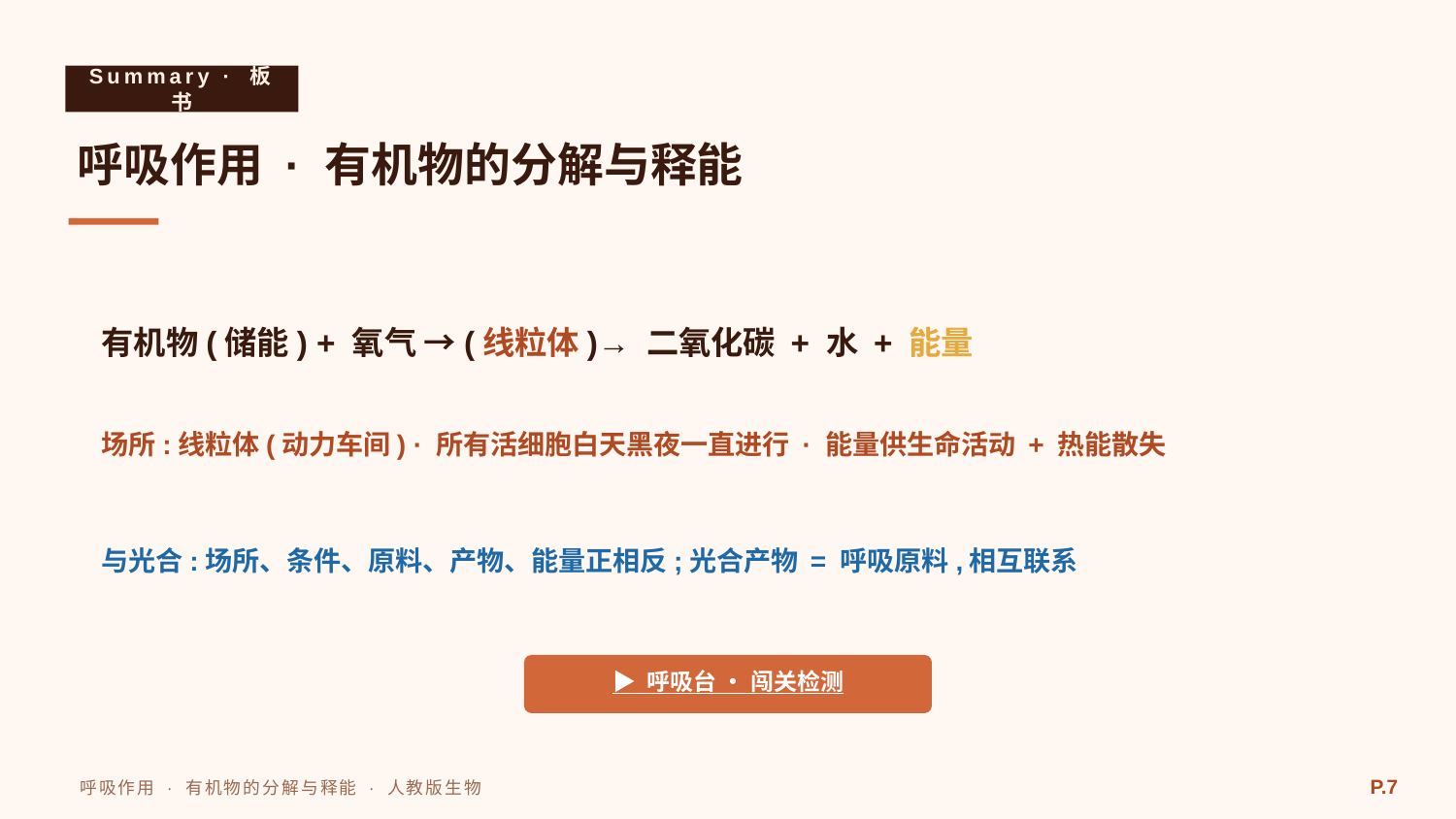

Summary · 板书

呼吸作用 · 有机物的分解与释能

有机物(储能) + 氧气 →(线粒体)→ 二氧化碳 + 水 + 能量
场所:线粒体(动力车间) · 所有活细胞白天黑夜一直进行 · 能量供生命活动 + 热能散失
与光合:场所、条件、原料、产物、能量正相反;光合产物 = 呼吸原料,相互联系
▶  呼吸台 · 闯关检测

P.7
呼吸作用 · 有机物的分解与释能 · 人教版生物